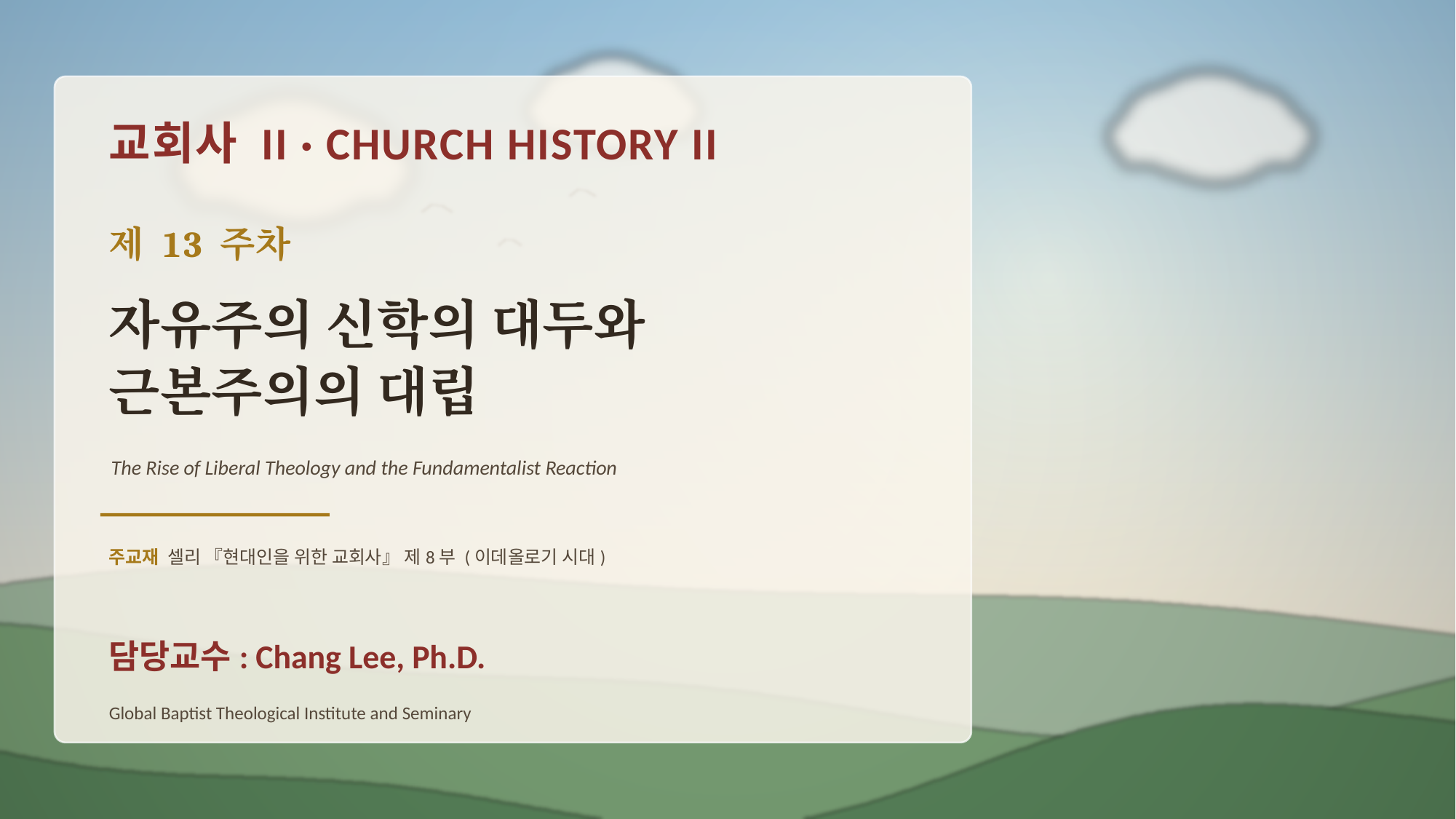

교회사 II · CHURCH HISTORY II
제 13 주차
자유주의 신학의 대두와
근본주의의 대립
The Rise of Liberal Theology and the Fundamentalist Reaction

주교재  셀리 『현대인을 위한 교회사』 제8부 (이데올로기 시대)
담당교수: Chang Lee, Ph.D.
Global Baptist Theological Institute and Seminary